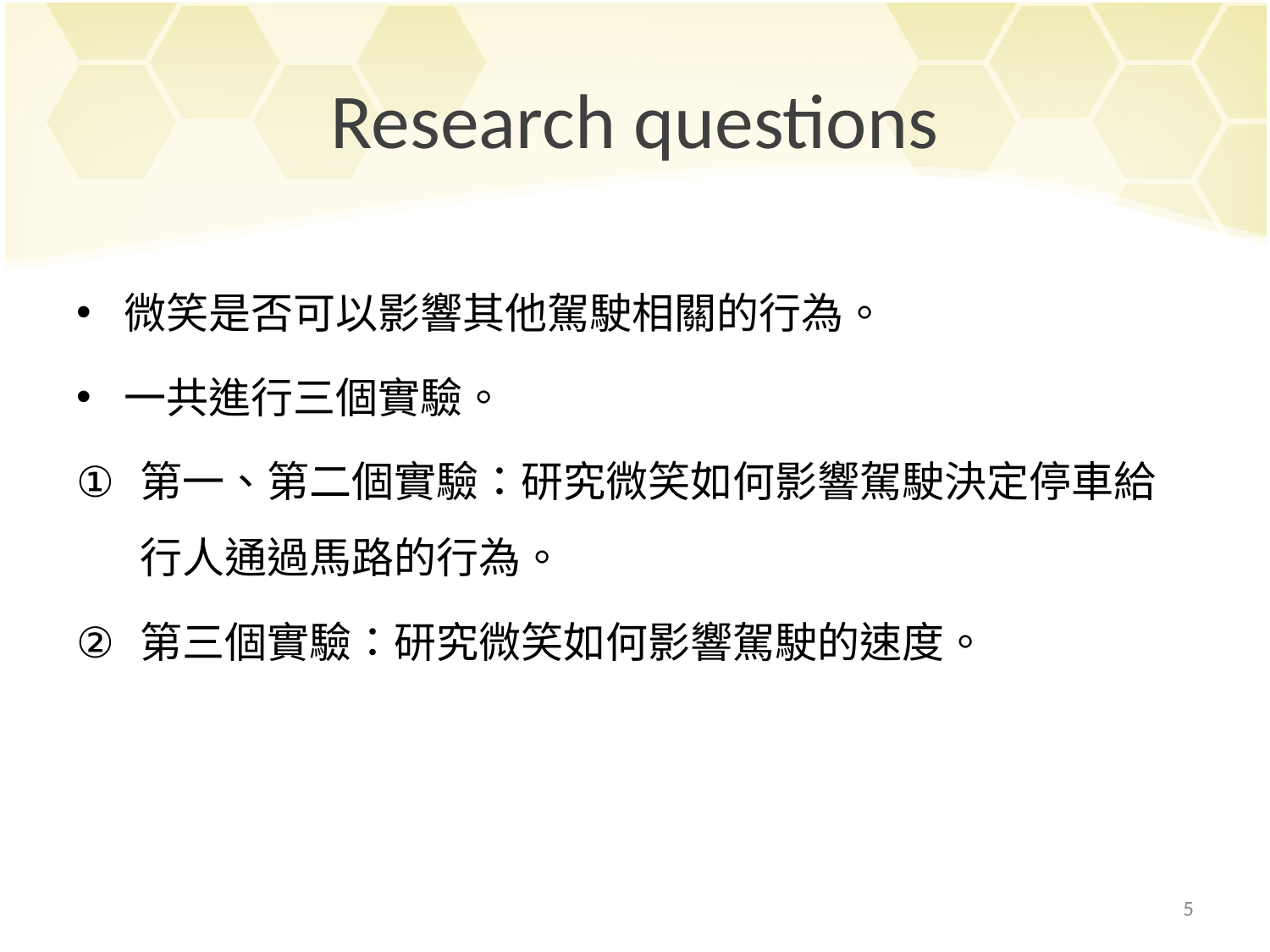

# Research questions
微笑是否可以影響其他駕駛相關的行為。
一共進行三個實驗。
第一、第二個實驗：研究微笑如何影響駕駛決定停車給行人通過馬路的行為。
第三個實驗：研究微笑如何影響駕駛的速度。
5